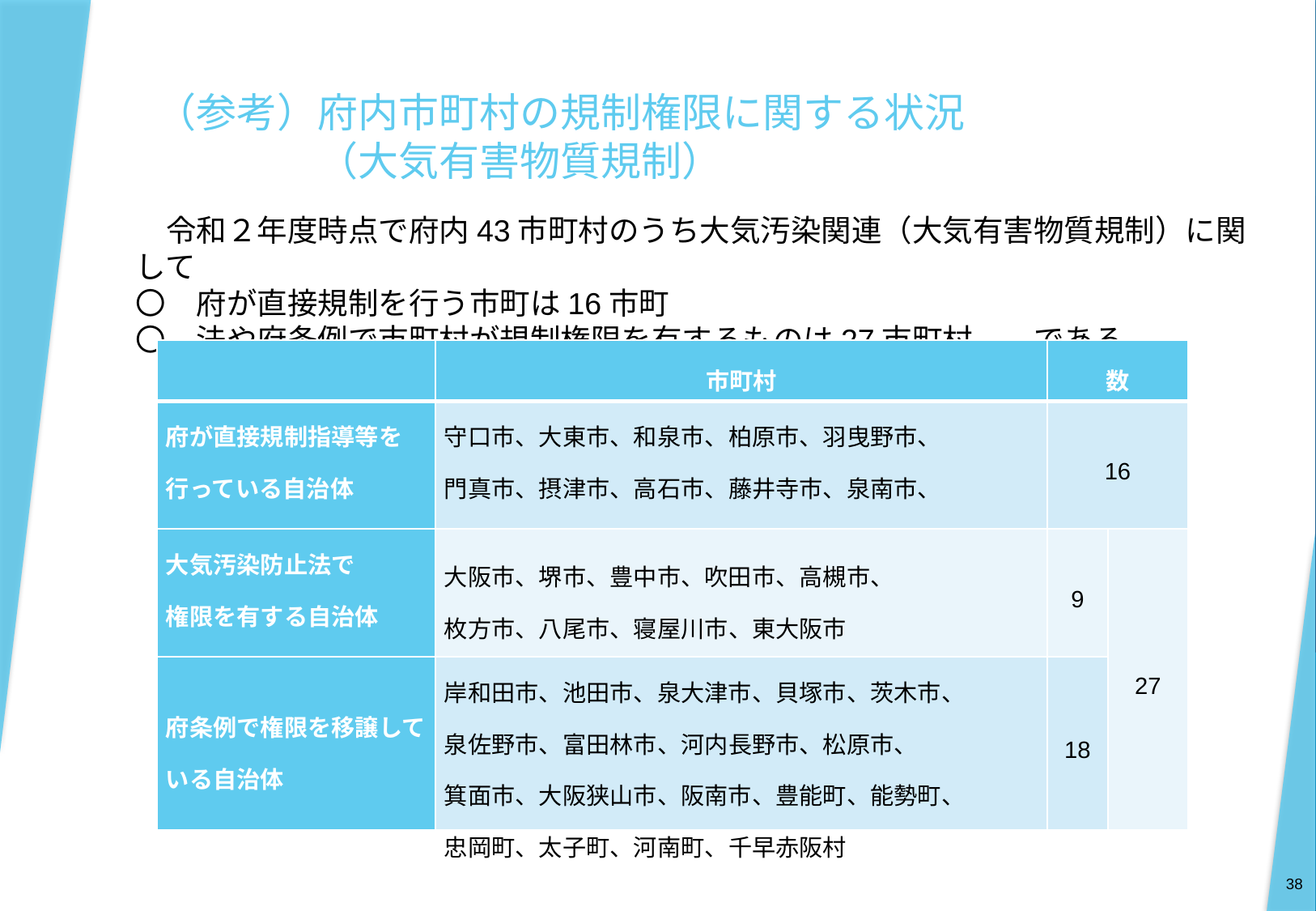

# （参考）府内市町村の規制権限に関する状況　 　　　　（大気有害物質規制）
　令和２年度時点で府内43市町村のうち大気汚染関連（大気有害物質規制）に関して
〇　府が直接規制を行う市町は16市町
〇　法や府条例で市町村が規制権限を有するものは27市町村　　である。
|  | 市町村 | 数 |  |
| --- | --- | --- | --- |
| 府が直接規制指導等を行っている自治体 （府所管市町） | 守口市、大東市、和泉市、柏原市、羽曳野市、 門真市、摂津市、高石市、藤井寺市、泉南市、 四條畷市、交野市、島本町、熊取町、田尻町、岬町 | 16 |  |
| 大気汚染防止法で 権限を有する自治体 (指定市・中核市） | 大阪市、堺市、豊中市、吹田市、高槻市、 枚方市、八尾市、寝屋川市、東大阪市 | 9 | 27 |
| 府条例で権限を移譲している自治体 | 岸和田市、池田市、泉大津市、貝塚市、茨木市、 泉佐野市、富田林市、河内長野市、松原市、 箕面市、大阪狭山市、阪南市、豊能町、能勢町、 忠岡町、太子町、河南町、千早赤阪村 | 18 |  |

38